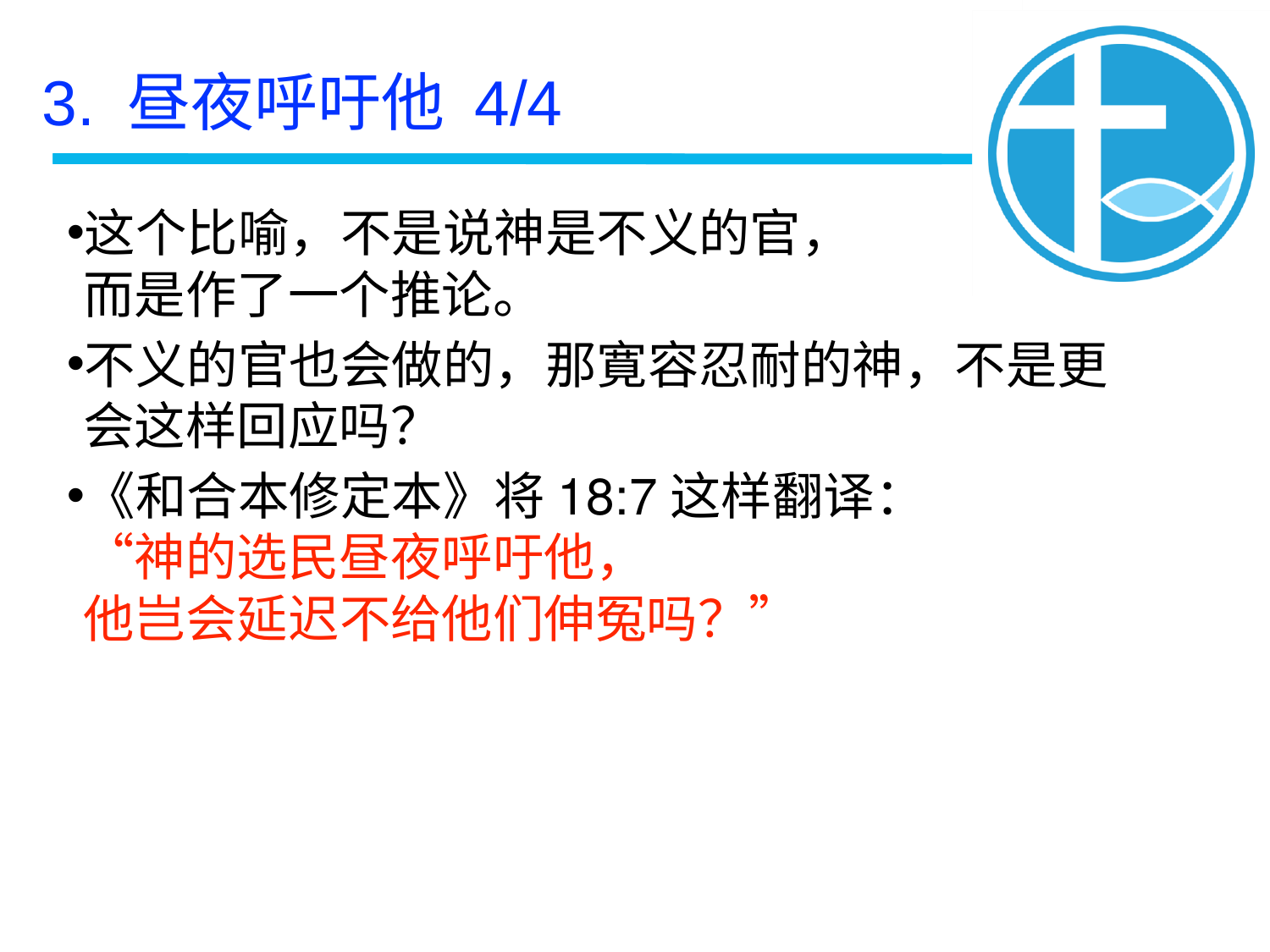

3. 昼夜呼吁他 4/4
这个比喻，不是说神是不义的官，
而是作了一个推论。
不义的官也会做的，那寛容忍耐的神，不是更会这样回应吗？
《和合本修定本》将18:7这样翻译：
“神的选民昼夜呼吁他，
他岂会延迟不给他们伸冤吗？”